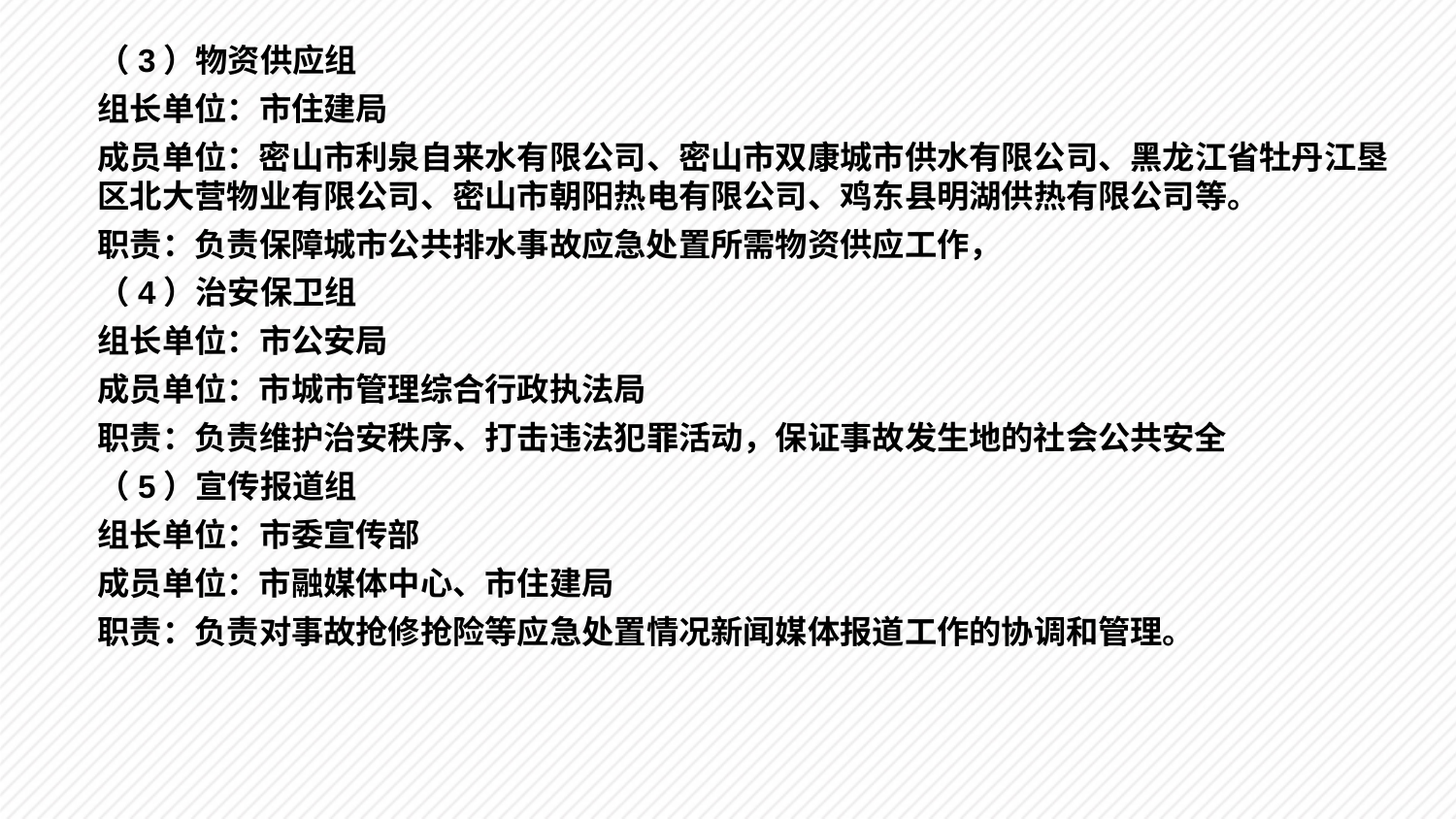

（3）物资供应组
组长单位：市住建局
成员单位：密山市利泉自来水有限公司、密山市双康城市供水有限公司、黑龙江省牡丹江垦区北大营物业有限公司、密山市朝阳热电有限公司、鸡东县明湖供热有限公司等。
职责：负责保障城市公共排水事故应急处置所需物资供应工作，
（4）治安保卫组
组长单位：市公安局
成员单位：市城市管理综合行政执法局
职责：负责维护治安秩序、打击违法犯罪活动，保证事故发生地的社会公共安全
（5）宣传报道组
组长单位：市委宣传部
成员单位：市融媒体中心、市住建局
职责：负责对事故抢修抢险等应急处置情况新闻媒体报道工作的协调和管理。